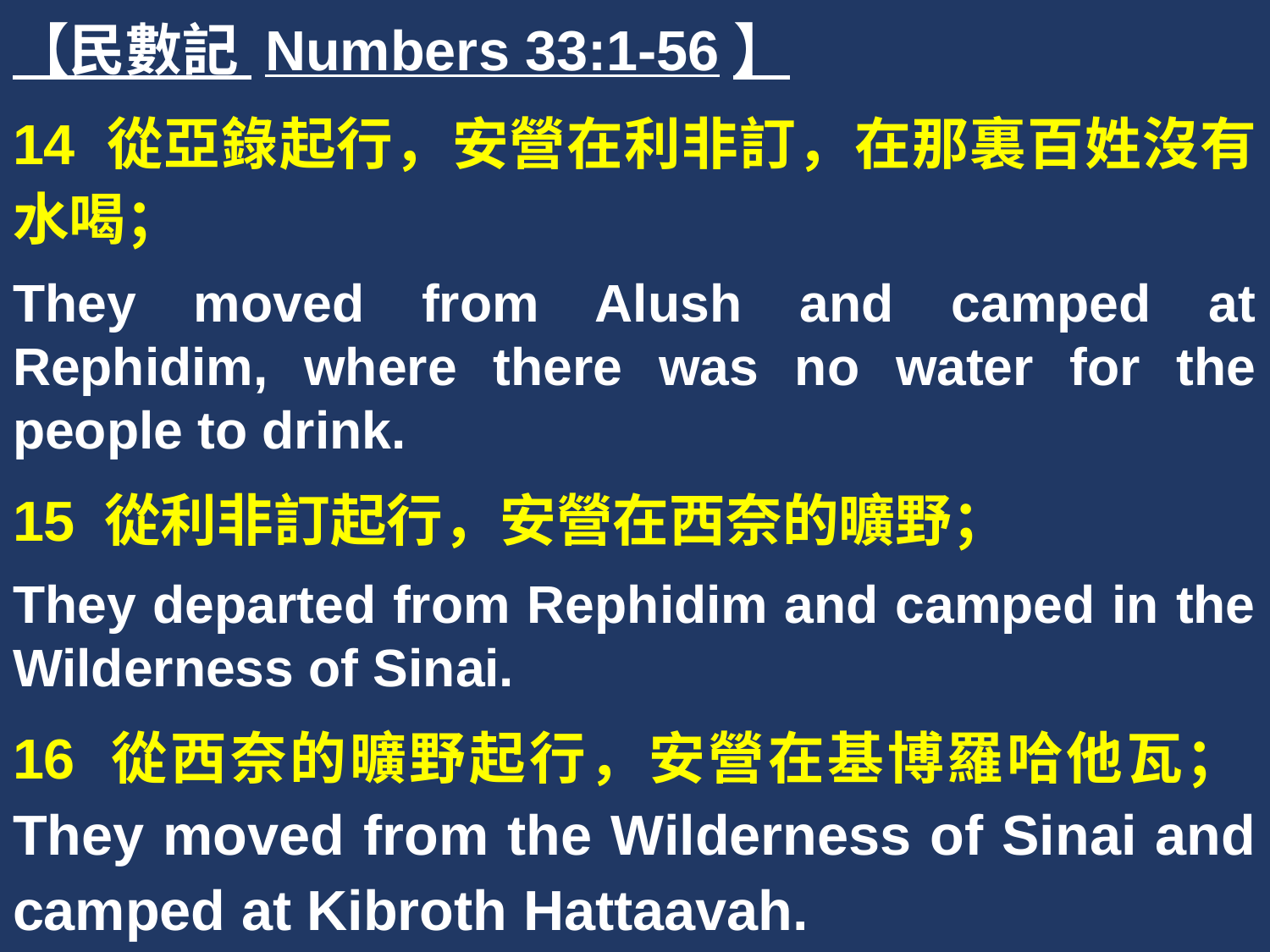

【民數記 Numbers 33:1-56】
14 從亞錄起行，安營在利非訂，在那裏百姓沒有水喝；
They moved from Alush and camped at Rephidim, where there was no water for the people to drink.
15 從利非訂起行，安營在西奈的曠野；
They departed from Rephidim and camped in the Wilderness of Sinai.
16 從西奈的曠野起行，安營在基博羅哈他瓦；They moved from the Wilderness of Sinai and camped at Kibroth Hattaavah.